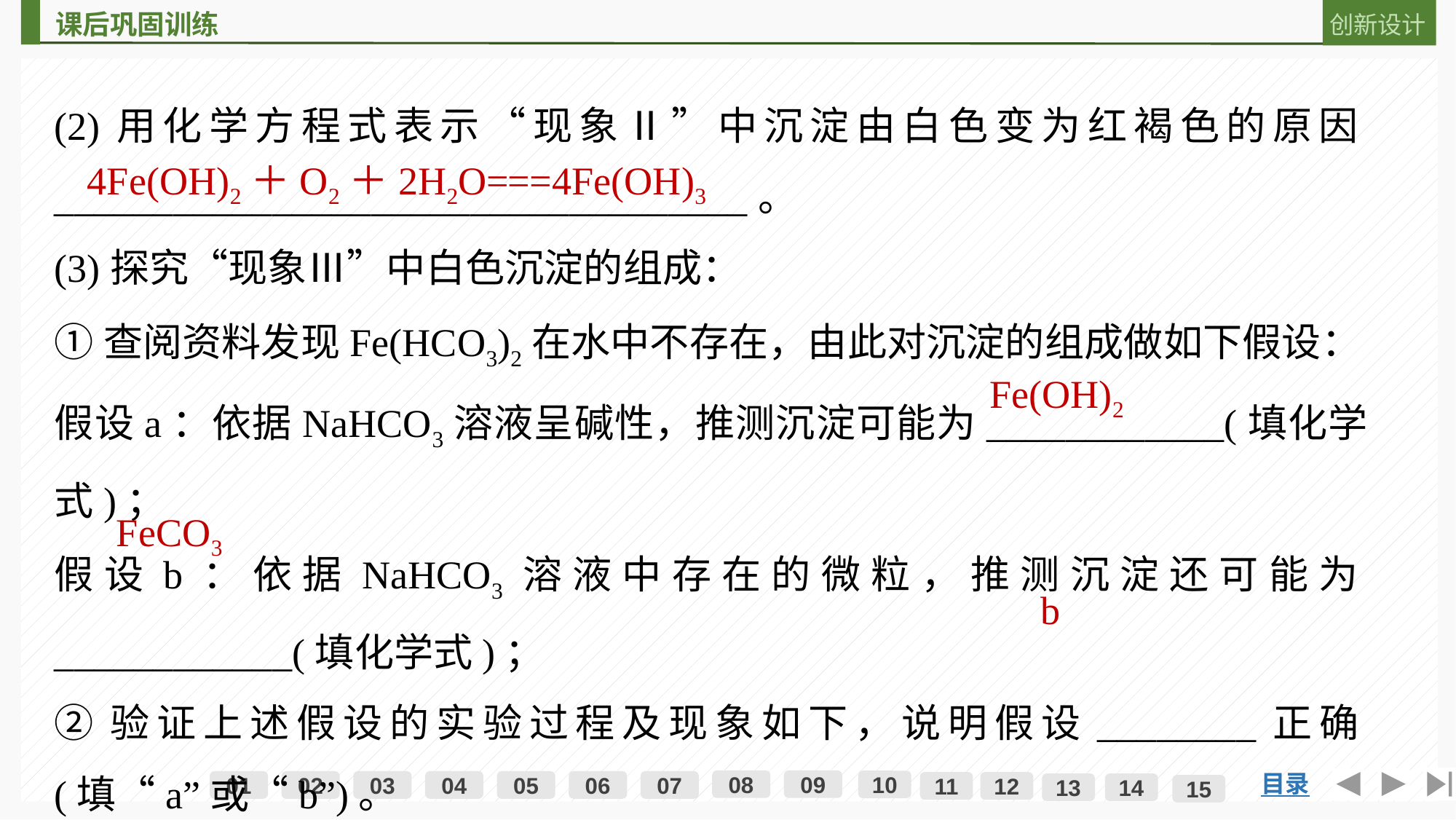

(2)用化学方程式表示“现象Ⅱ”中沉淀由白色变为红褐色的原因___________________________________。
(3)探究“现象Ⅲ”中白色沉淀的组成：
①查阅资料发现Fe(HCO3)2在水中不存在，由此对沉淀的组成做如下假设：
假设a：依据NaHCO3溶液呈碱性，推测沉淀可能为____________(填化学式)；
假设b：依据NaHCO3溶液中存在的微粒，推测沉淀还可能为____________(填化学式)；
②验证上述假设的实验过程及现象如下，说明假设________正确(填“a”或“b”)。
4Fe(OH)2＋O2＋2H2O===4Fe(OH)3
Fe(OH)2
FeCO3
b